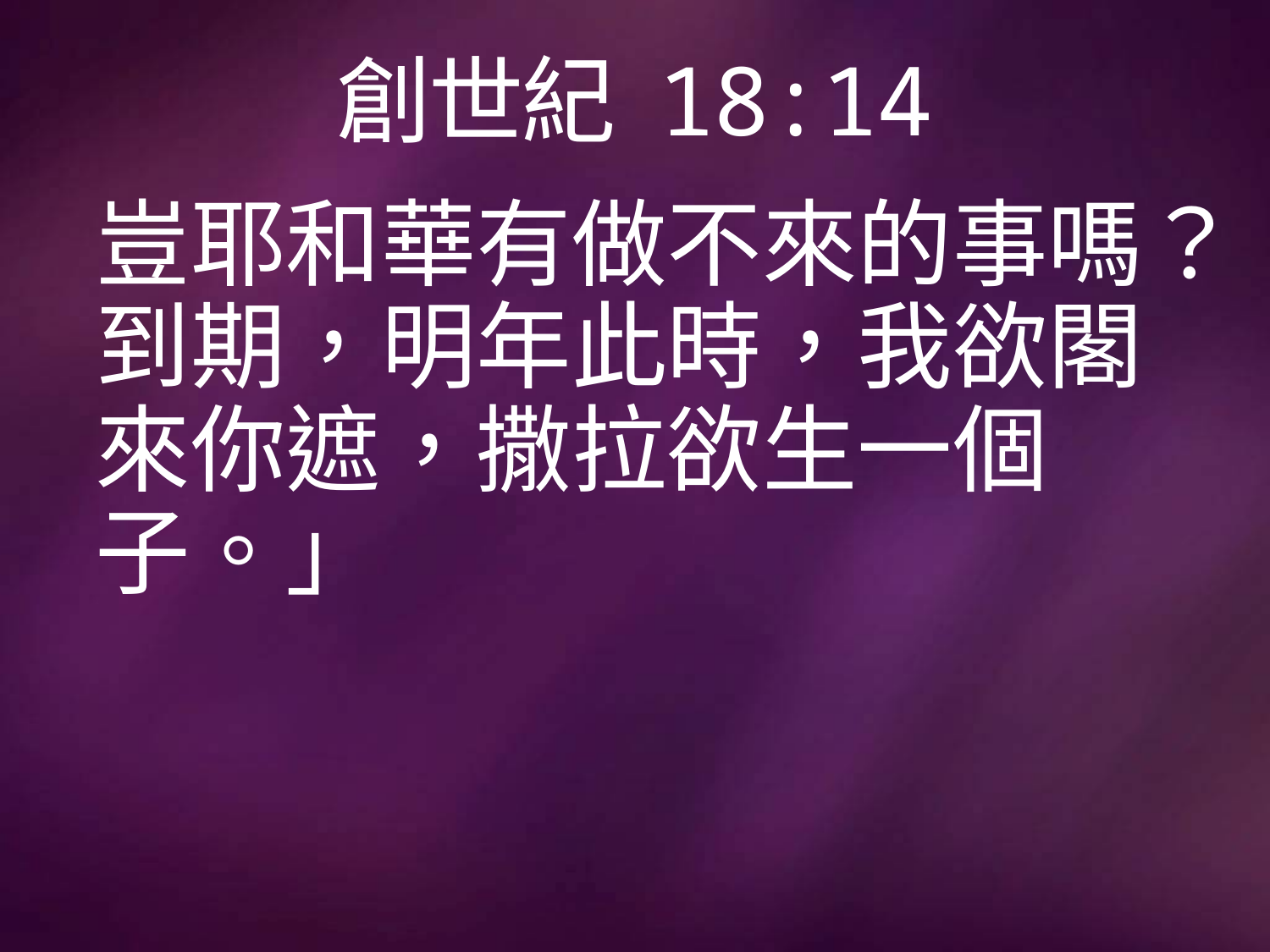

# 創世紀 18:14
豈耶和華有做不來的事嗎？到期，明年此時，我欲閣來你遮，撒拉欲生一個子。」